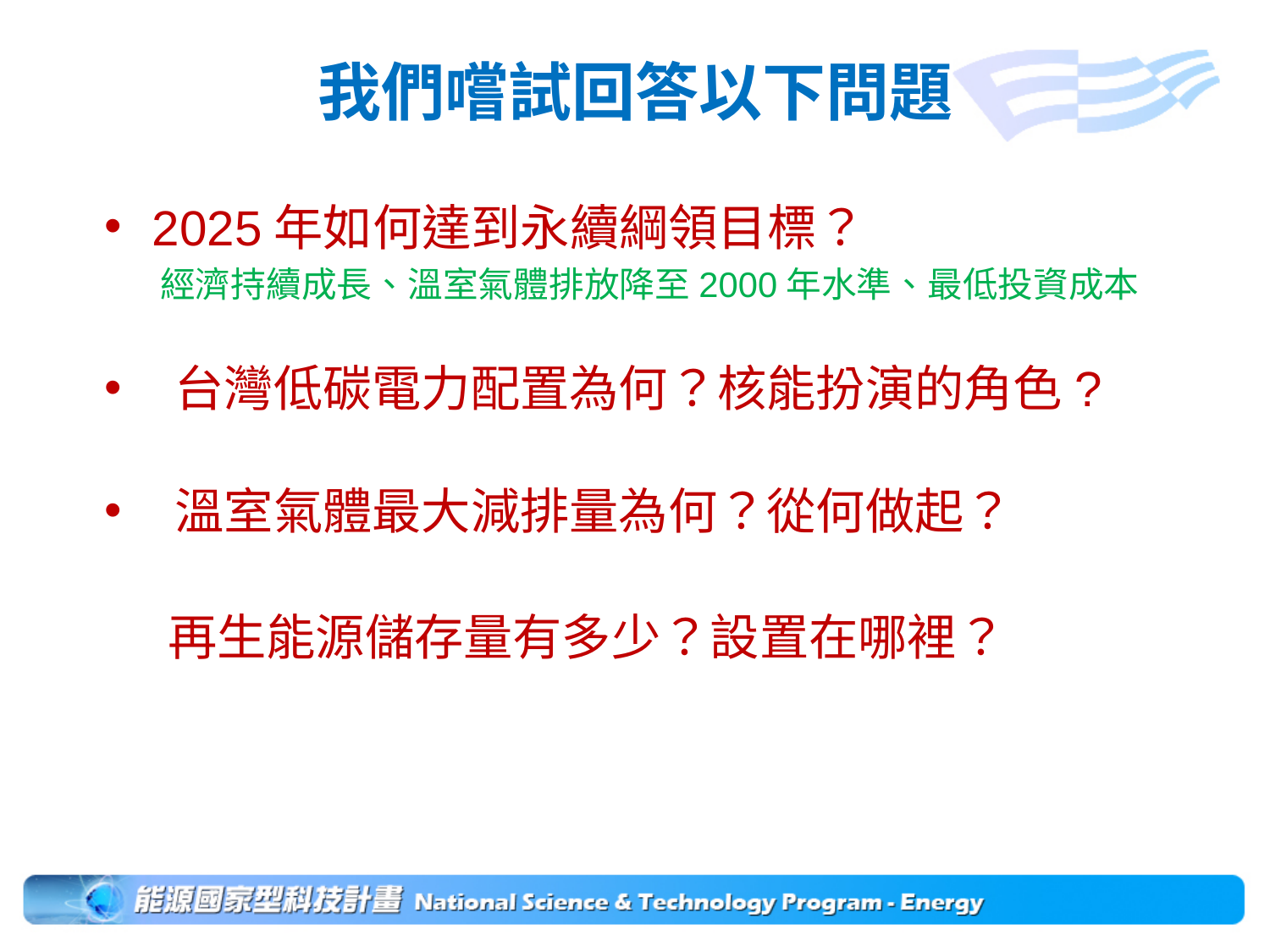

# 我們嚐試回答以下問題
2025年如何達到永續綱領目標？
經濟持續成長、溫室氣體排放降至2000年水準、最低投資成本

 台灣低碳電力配置為何？核能扮演的角色?

 溫室氣體最大減排量為何？從何做起？

       再生能源儲存量有多少？設置在哪裡？